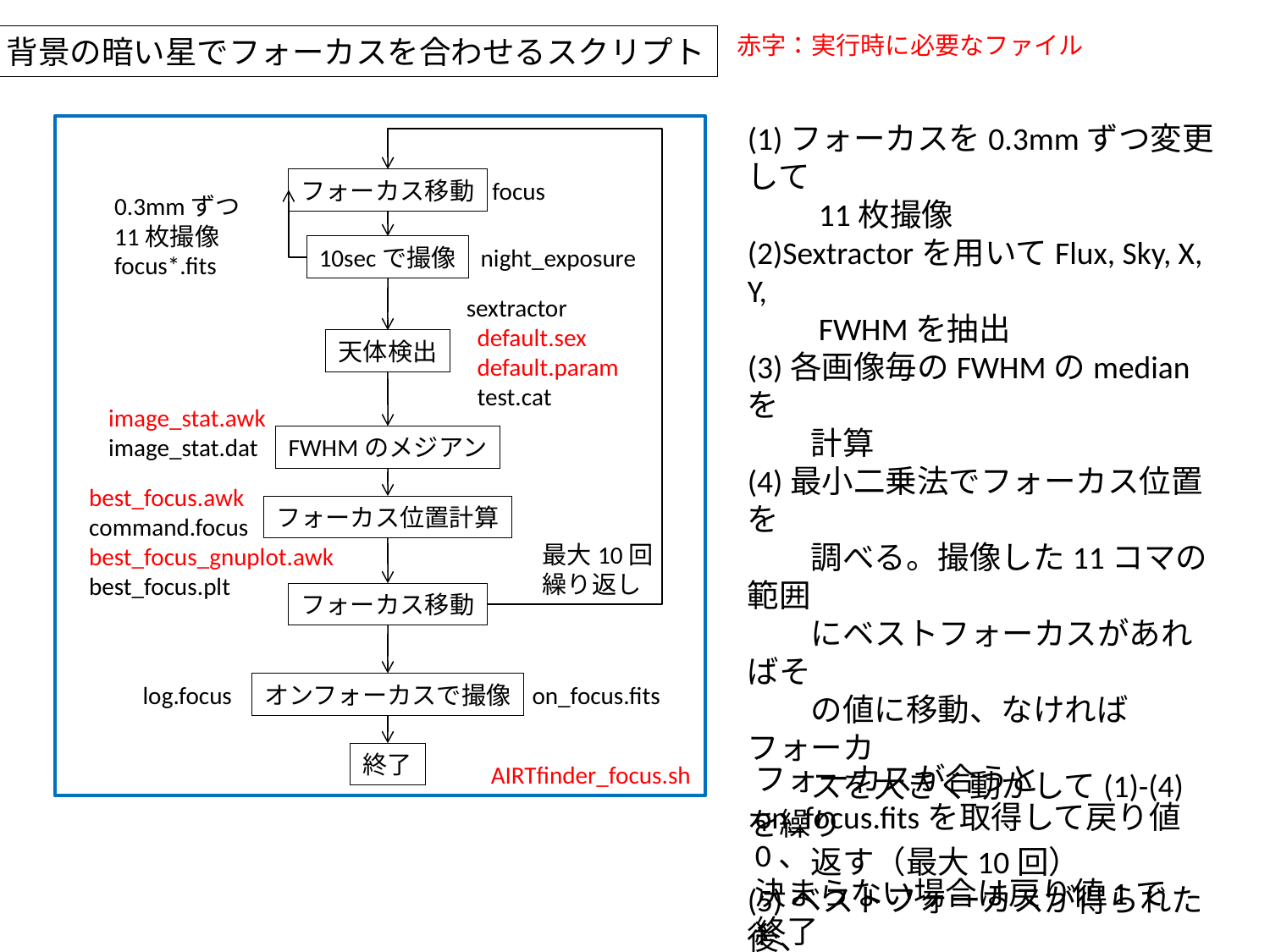

赤字：実行時に必要なファイル
背景の暗い星でフォーカスを合わせるスクリプト
(1)フォーカスを0.3mmずつ変更して
　　11枚撮像
(2)Sextractorを用いてFlux, Sky, X, Y,
　　FWHMを抽出
(3)各画像毎のFWHMのmedianを
　　計算
(4)最小二乗法でフォーカス位置を
　　調べる。撮像した11コマの範囲
　　にベストフォーカスがあればそ
　　の値に移動、なければフォーカ
　　スを大きく動かして(1)-(4)を繰り
　　返す（最大10回）
(5)ベストフォーカスが得られた後、
　　その位置で撮像・保存

フォーカス移動
focus
0.3mmずつ
11枚撮像
focus*.fits
10secで撮像
night_exposure
sextractor
  default.sex
  default.param
  test.cat
天体検出
image_stat.awk
image_stat.dat
FWHMのメジアン
best_focus.awk
command.focus
best_focus_gnuplot.awk
best_focus.plt
フォーカス位置計算
最大10回
繰り返し
フォーカス移動
log.focus
オンフォーカスで撮像
on_focus.fits
終了
AIRTfinder_focus.sh
フォーカスが合うとon_focus.fitsを取得して戻り値0、
決まらない場合は戻り値1で終了